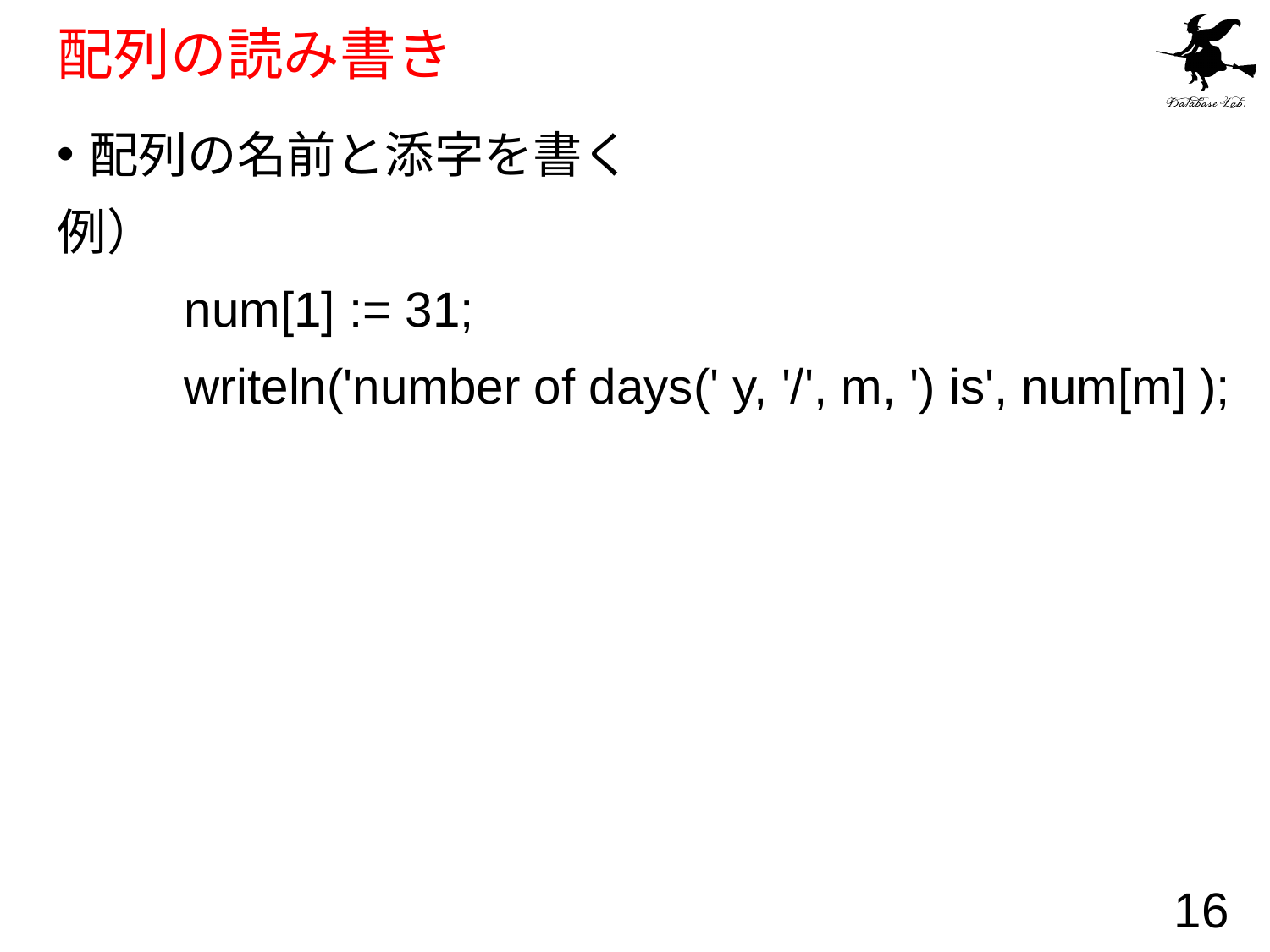

# 配列の読み書き
配列の名前と添字を書く
例）
	num[1] := 31;
	writeln('number of days(' y, '/', m, ') is', num[m] );

16